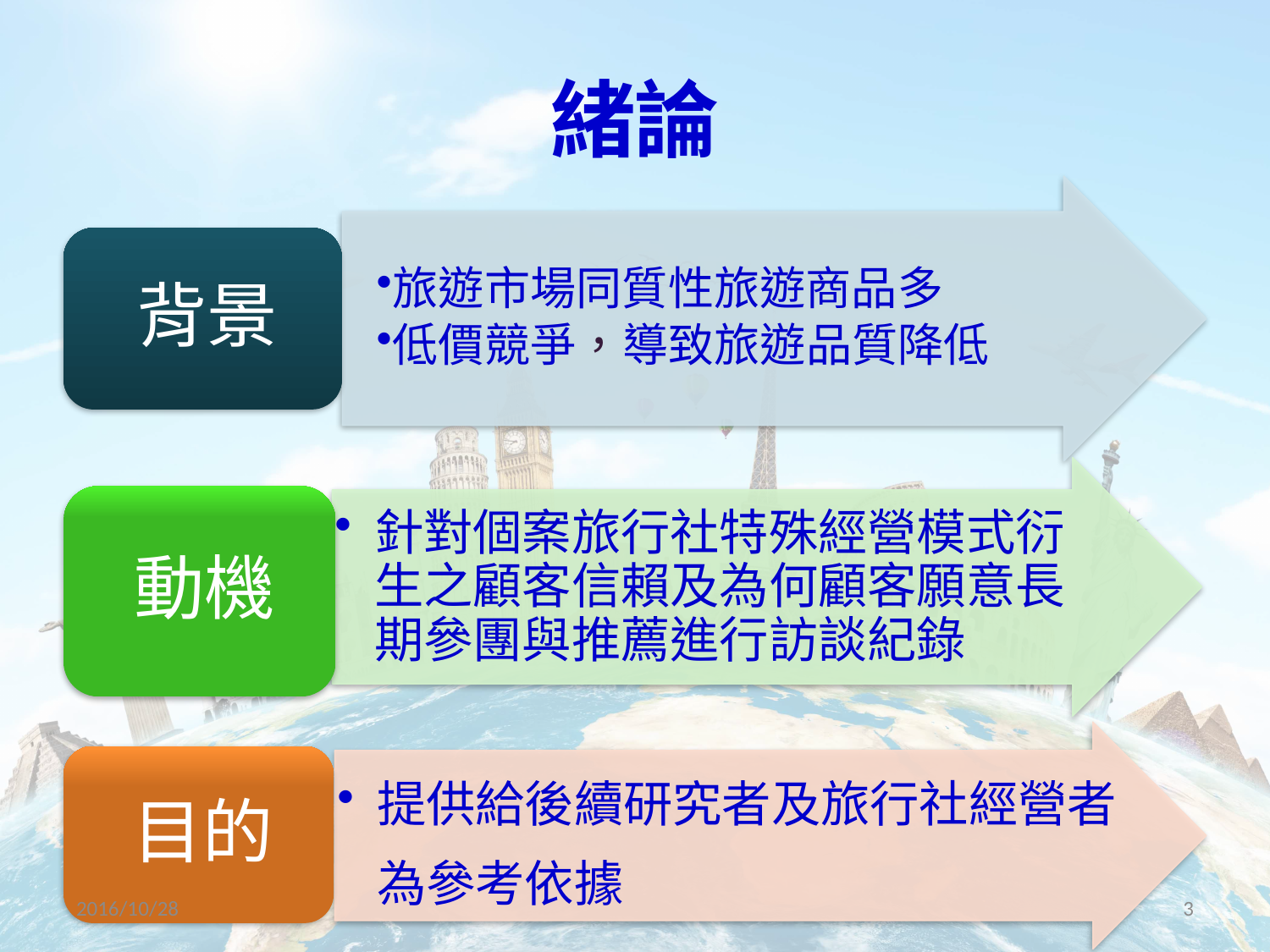

# 緒論
旅遊市場同質性旅遊商品多
低價競爭，導致旅遊品質降低
背景
針對個案旅行社特殊經營模式衍生之顧客信賴及為何顧客願意長期參團與推薦進行訪談紀錄
動機
提供給後續研究者及旅行社經營者為參考依據
目的
2016/10/28
3